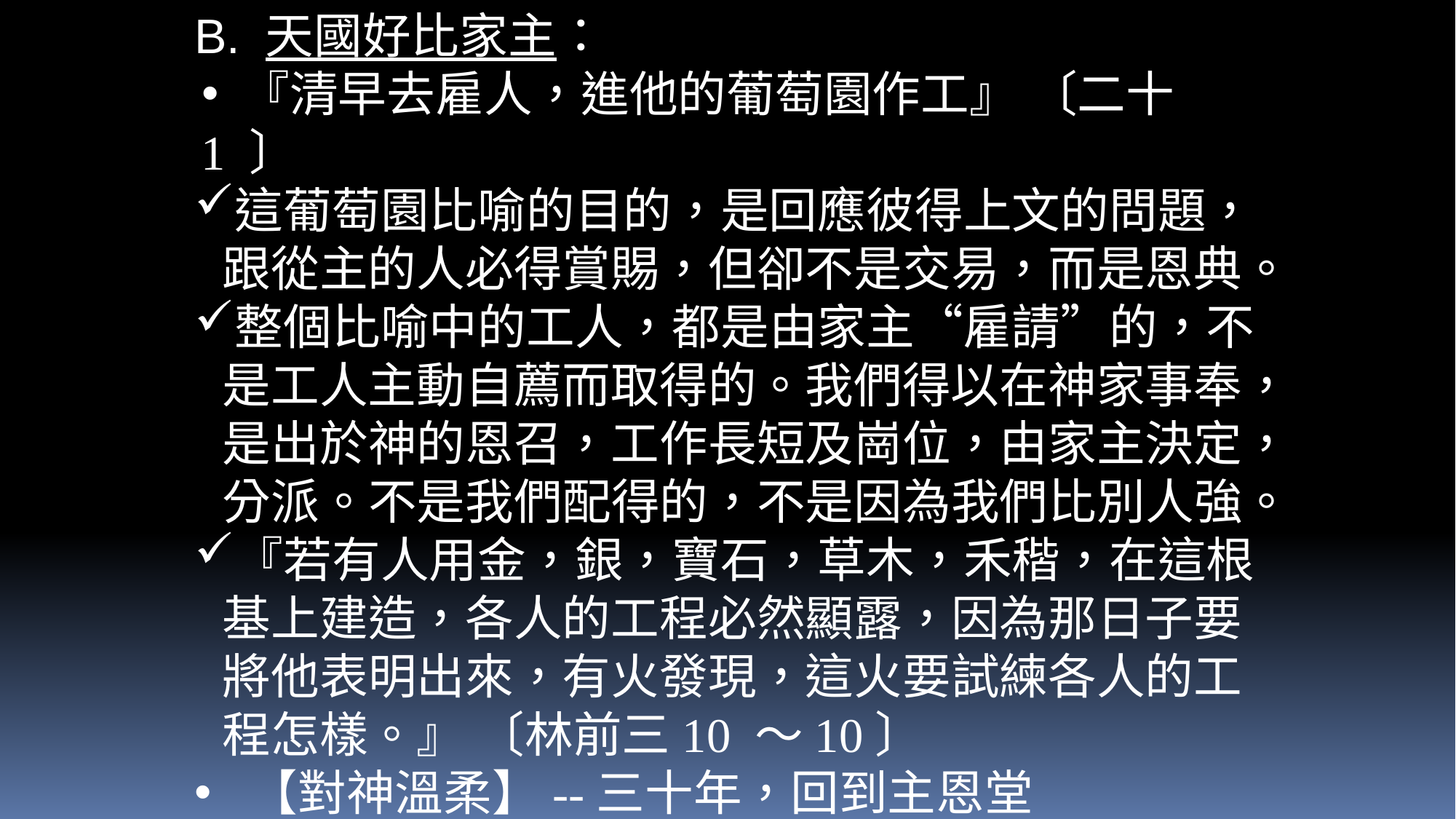

天國好比家主：
 『清早去雇人，進他的葡萄園作工』 〔二十1 〕
這葡萄園比喻的目的，是回應彼得上文的問題，跟從主的人必得賞賜，但卻不是交易，而是恩典。
整個比喻中的工人，都是由家主“雇請”的，不是工人主動自薦而取得的。我們得以在神家事奉，是出於神的恩召，工作長短及崗位，由家主決定，分派。不是我們配得的，不是因為我們比別人強。
『若有人用金，銀，寶石，草木，禾稭，在這根基上建造，各人的工程必然顯露，因為那日子要將他表明出來，有火發現，這火要試練各人的工程怎樣。』 〔林前三10 ～10〕
【對神溫柔】--三十年，回到主恩堂